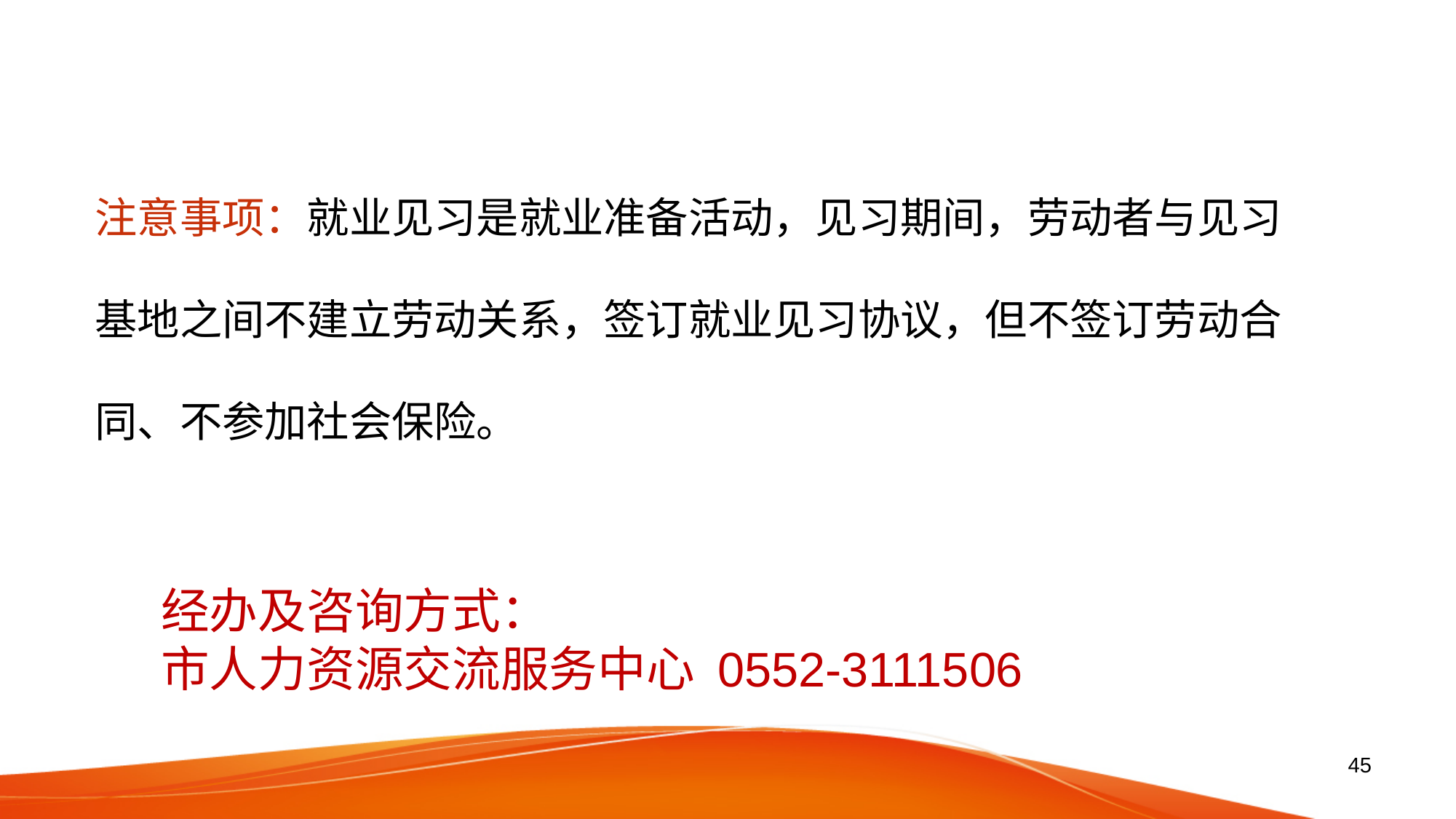

注意事项：就业见习是就业准备活动，见习期间，劳动者与见习基地之间不建立劳动关系，签订就业见习协议，但不签订劳动合同、不参加社会保险。
经办及咨询方式：
市人力资源交流服务中心 0552-3111506
45